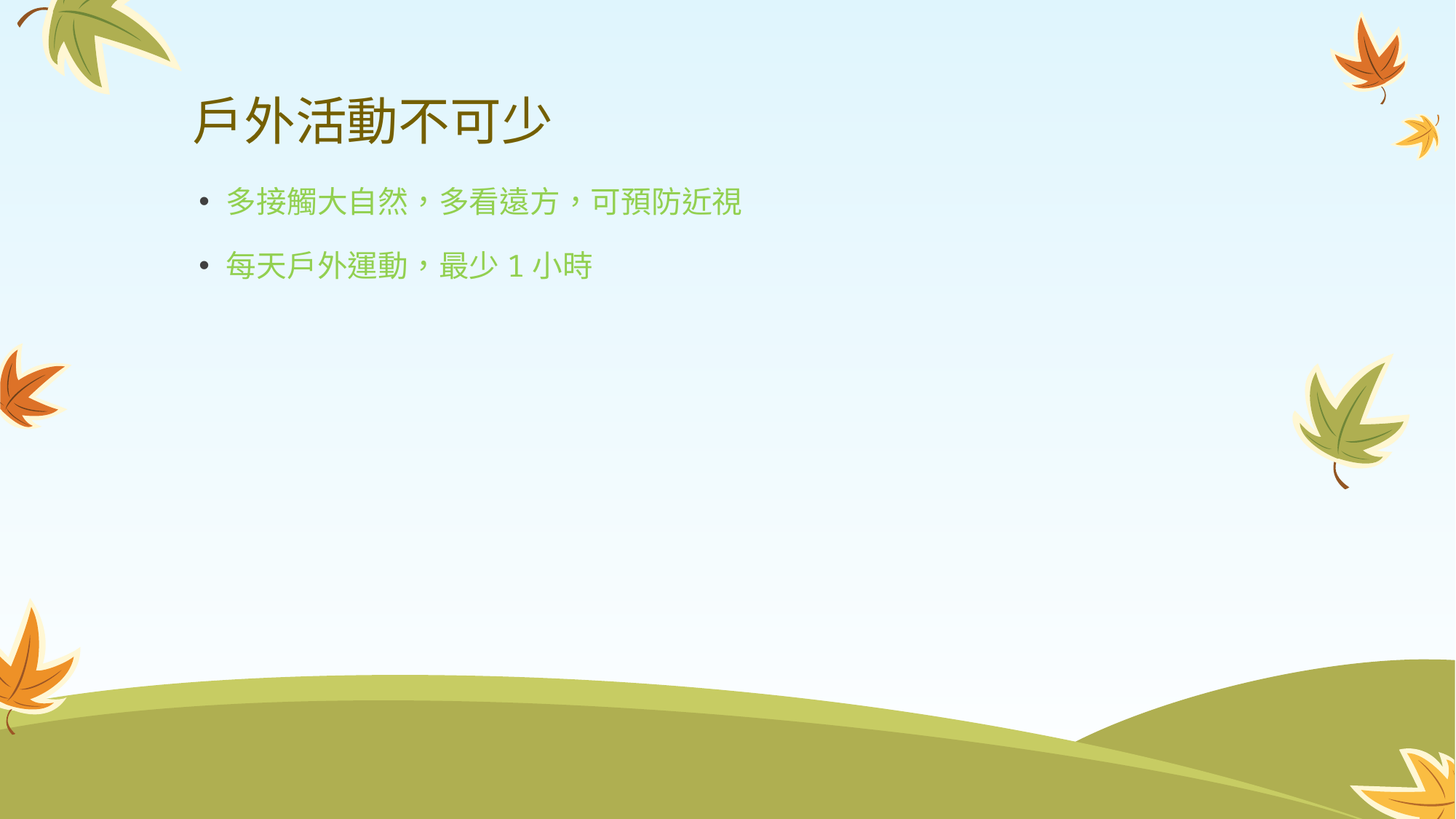

# 戶外活動不可少
多接觸大自然，多看遠方，可預防近視
每天戶外運動，最少1小時